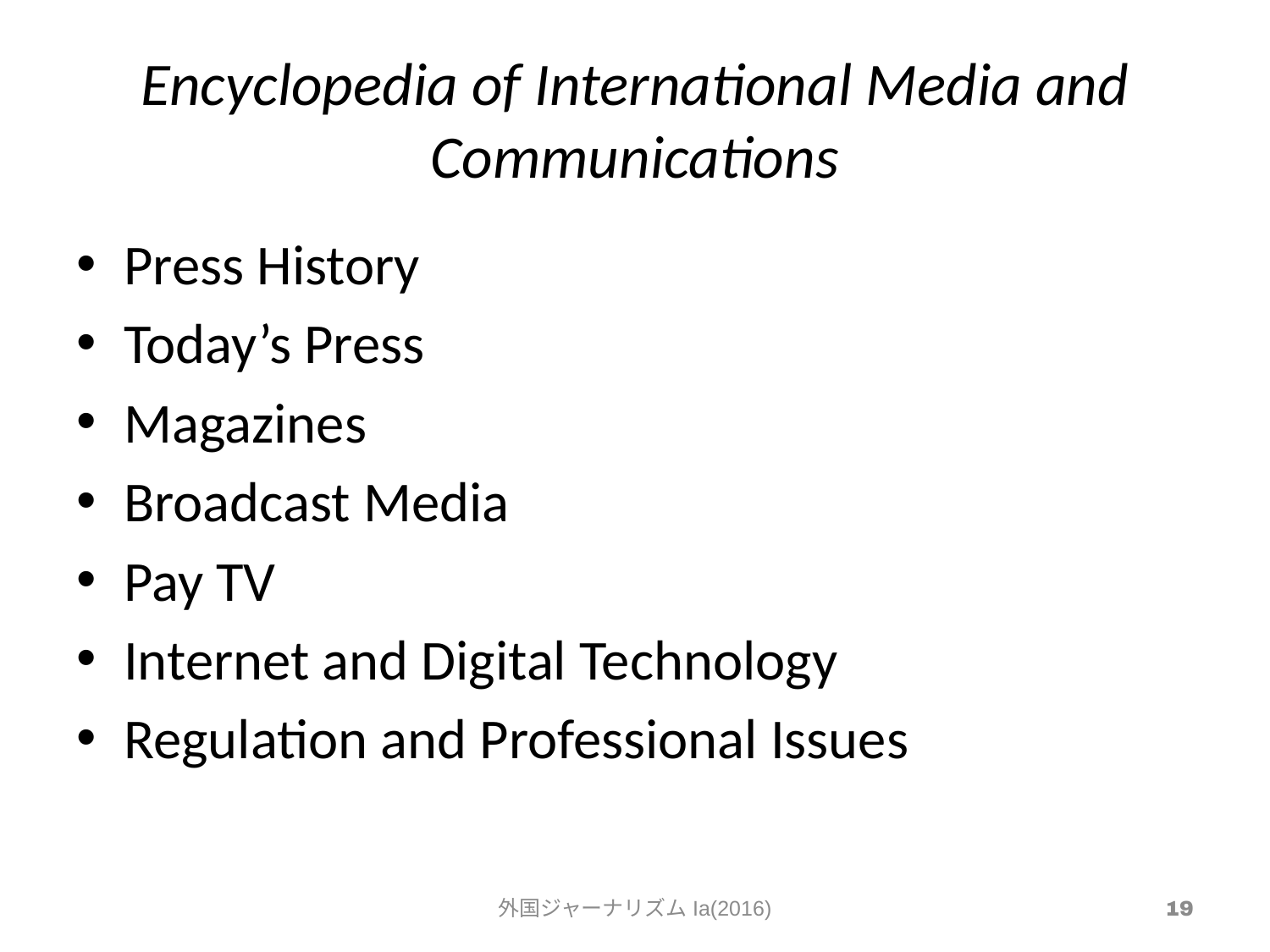

# Encyclopedia of International Media and Communications
Press History
Today’s Press
Magazines
Broadcast Media
Pay TV
Internet and Digital Technology
Regulation and Professional Issues
外国ジャーナリズムIa(2016)
19